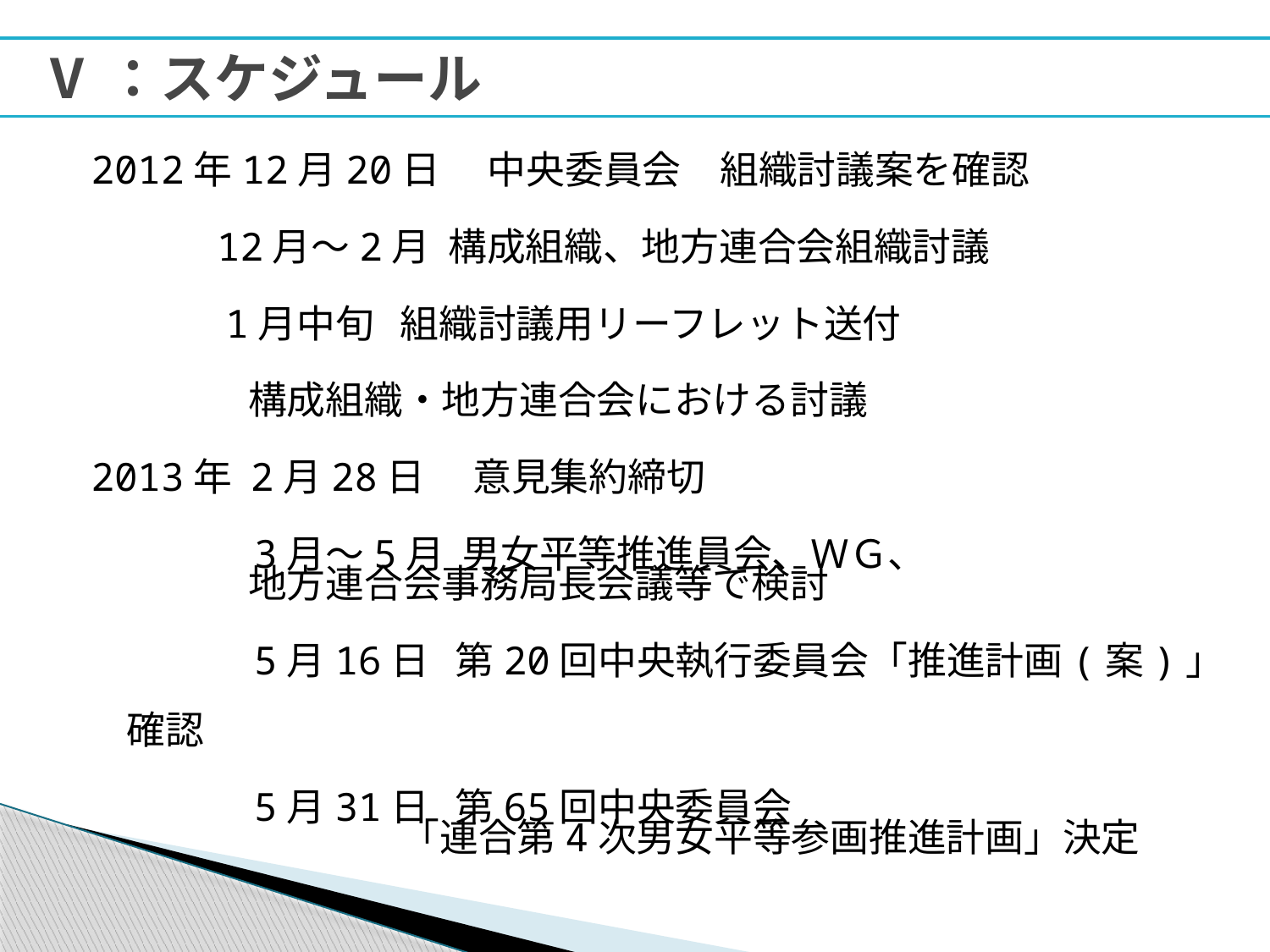

# Ⅴ：スケジュール
2012年12月20日 　中央委員会　組織討議案を確認
　　　12月～2月  構成組織、地方連合会組織討議
　　　 1月中旬   組織討議用リーフレット送付
                 構成組織・地方連合会における討議
2013年 2月28日　 意見集約締切
       3月～5月  男女平等推進員会、ＷＧ、
                 地方連合会事務局長会議等で検討
       5月16日   第20回中央執行委員会「推進計画(案)」確認
       5月31日   第65回中央委員会
　　　　　　　　「連合第4次男女平等参画推進計画」決定